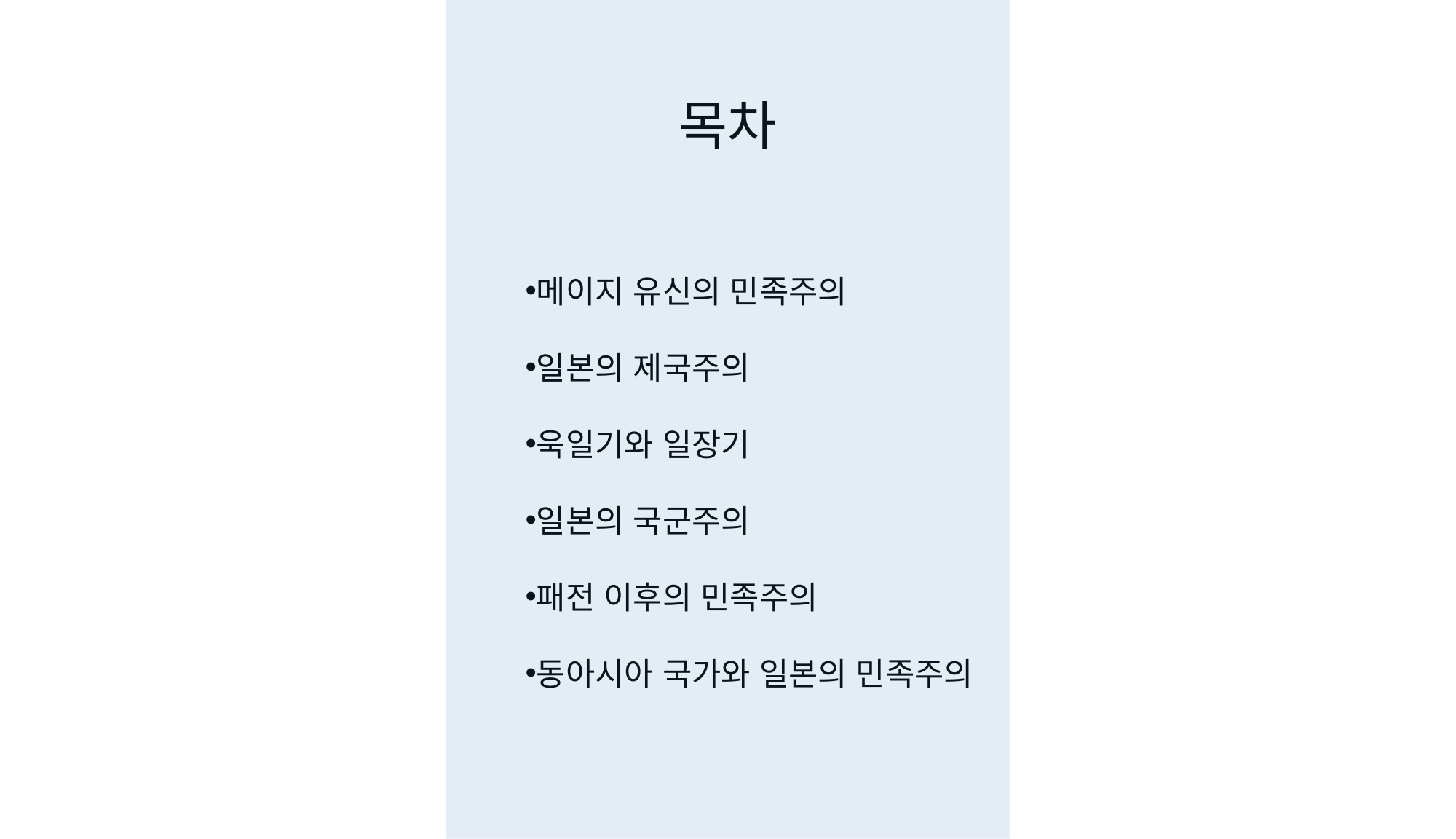

목차
메이지 유신의 민족주의

일본의 제국주의

욱일기와 일장기

일본의 국군주의

패전 이후의 민족주의

동아시아 국가와 일본의 민족주의